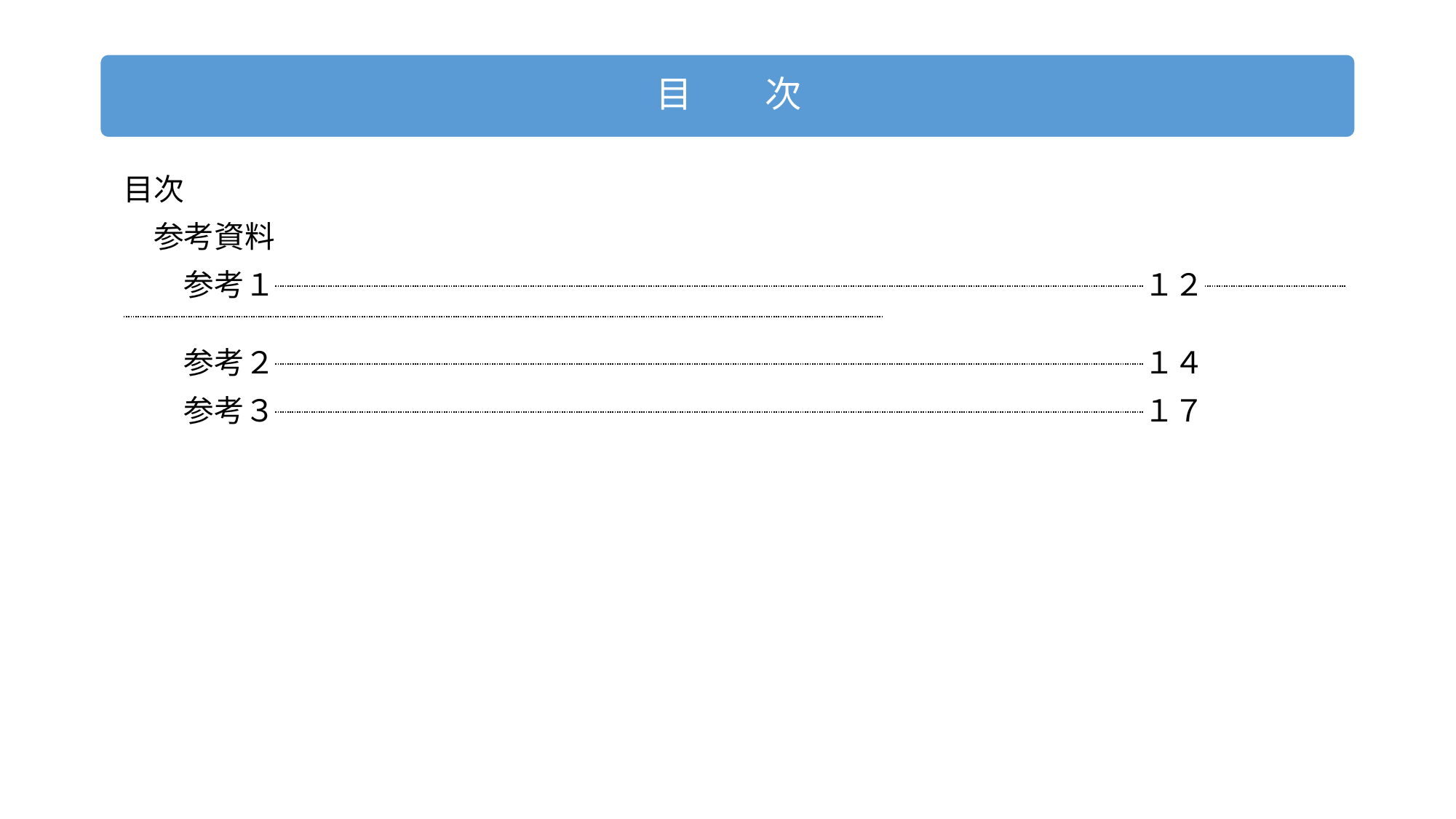

目　　次
目次
　参考資料
　　参考１　　　　　　　　　　　　　　　　　　　　　　　　　　　　　　 　　　　　　　　　　　　　　　　　　　１２
　　参考２　　　　　　　　　　　　　　　　　　　　　　　　　　　　　　　　　　　　　　　　　　 　　　　　　　１４
　　参考３　　　　　　　　　　　　　　　　　　　　　　　　　　　　　　　　　　　　 　　　　　　　　　　　　　１７